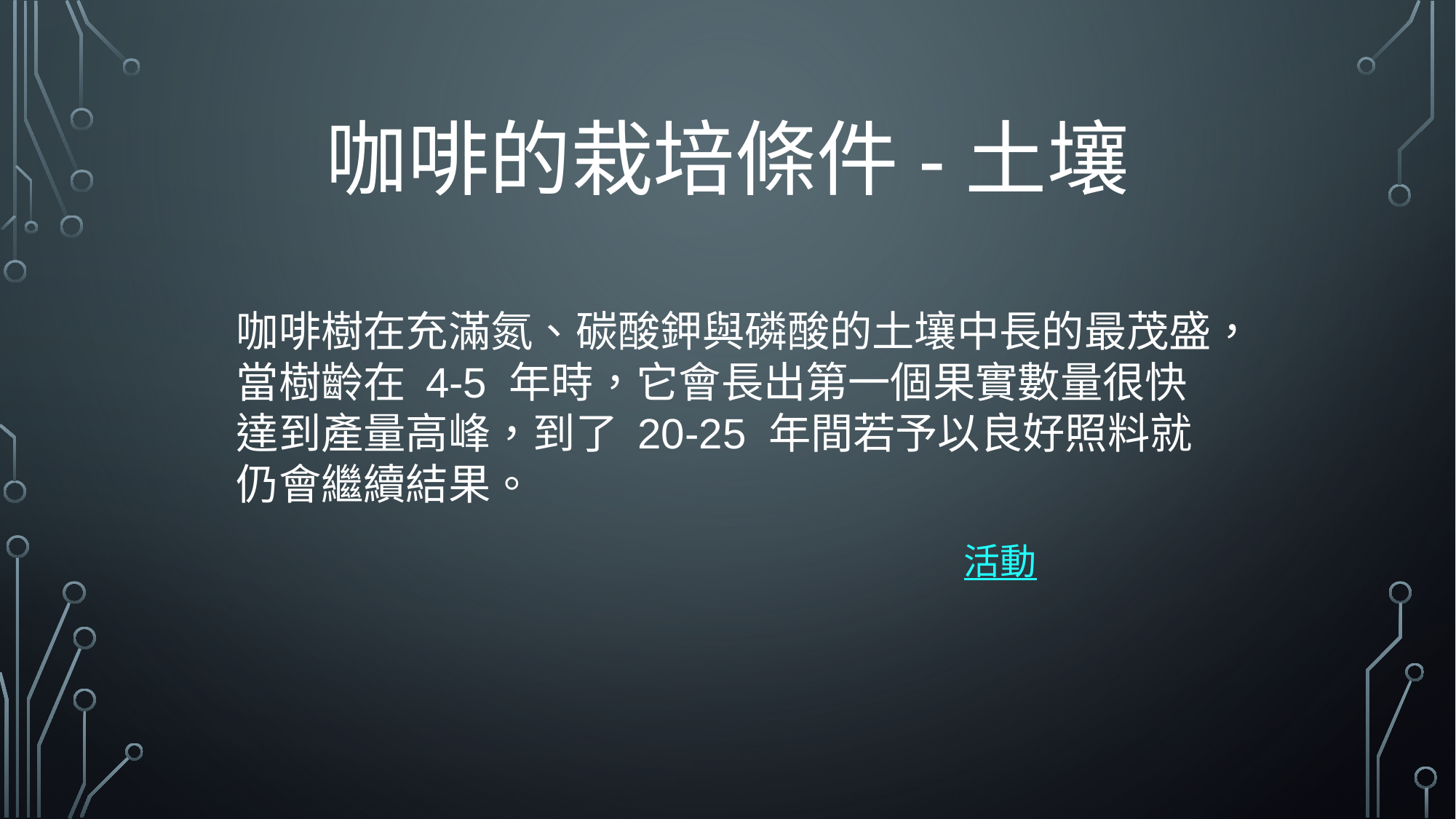

# 咖啡的栽培條件-土壤
咖啡樹在充滿氮、碳酸鉀與磷酸的土壤中長的最茂盛，當樹齡在 4-5 年時，它會長出第一個果實數量很快達到產量高峰，到了 20-25 年間若予以良好照料就仍會繼續結果。
活動